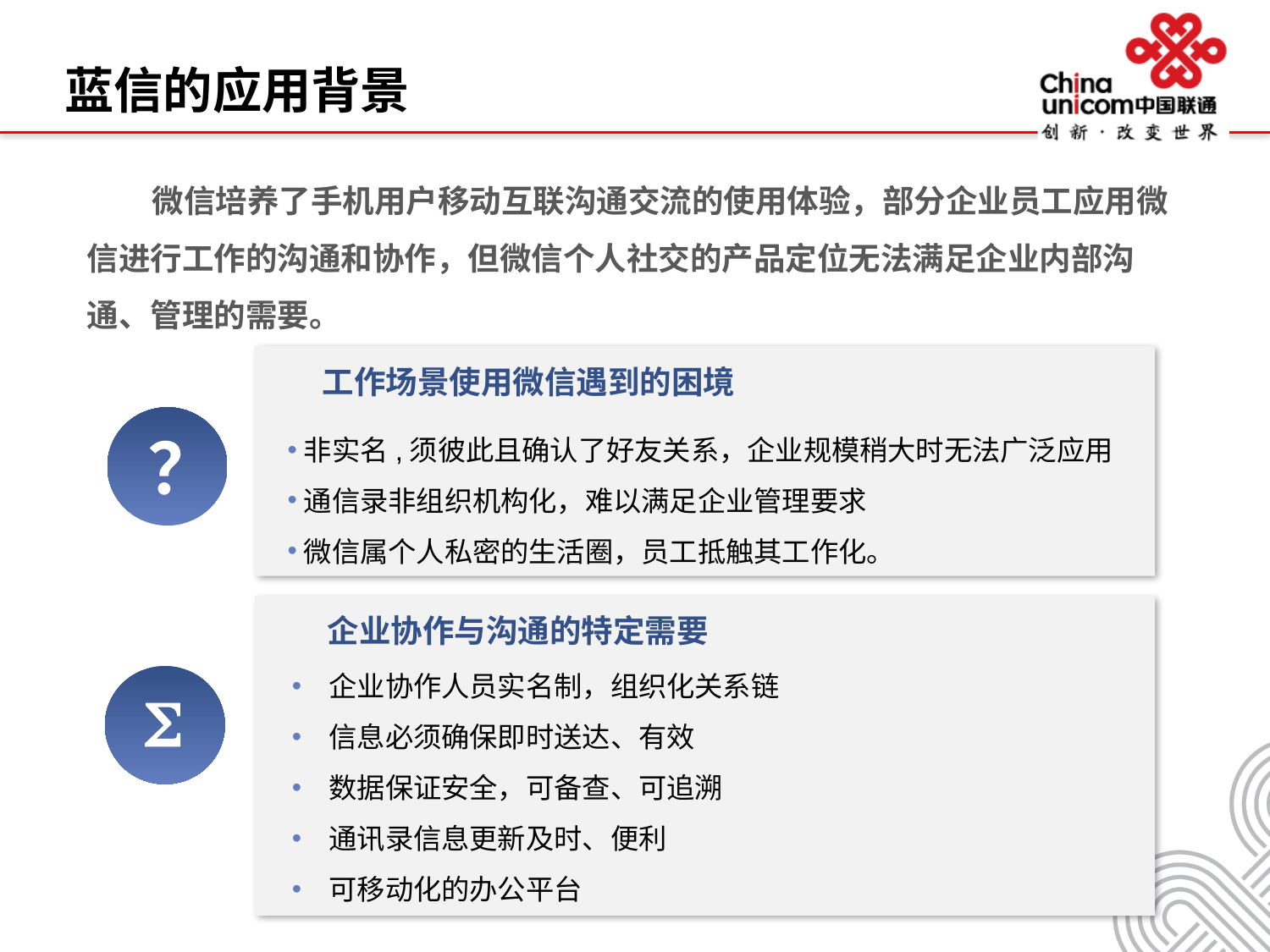

蓝信的应用背景
        微信培养了手机用户移动互联沟通交流的使用体验，部分企业员工应用微信进行工作的沟通和协作，但微信个人社交的产品定位无法满足企业内部沟通、管理的需要。

工作场景使用微信遇到的困境

？
非实名,须彼此且确认了好友关系，企业规模稍大时无法广泛应用
通信录非组织机构化，难以满足企业管理要求
微信属个人私密的生活圈，员工抵触其工作化。

企业协作与沟通的特定需要
企业协作人员实名制，组织化关系链
信息必须确保即时送达、有效
数据保证安全，可备查、可追溯
通讯录信息更新及时、便利
可移动化的办公平台

Σ